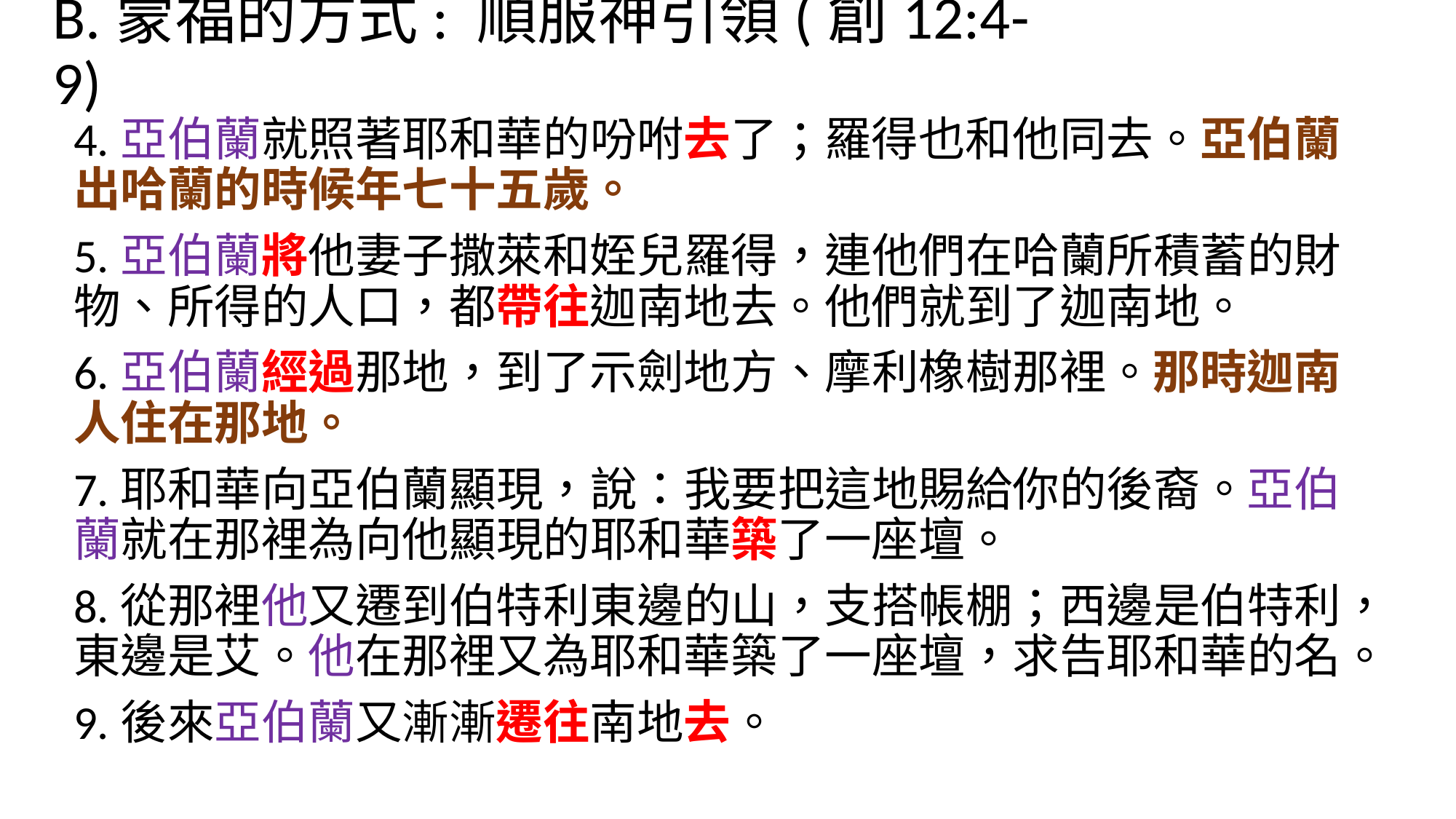

# B.蒙福的方式: 順服神引領(創12:4-9)
4.亞伯蘭就照著耶和華的吩咐去了；羅得也和他同去。亞伯蘭出哈蘭的時候年七十五歲。
5.亞伯蘭將他妻子撒萊和姪兒羅得，連他們在哈蘭所積蓄的財物、所得的人口，都帶往迦南地去。他們就到了迦南地。
6.亞伯蘭經過那地，到了示劍地方、摩利橡樹那裡。那時迦南人住在那地。
7.耶和華向亞伯蘭顯現，說：我要把這地賜給你的後裔。亞伯蘭就在那裡為向他顯現的耶和華築了一座壇。
8.從那裡他又遷到伯特利東邊的山，支搭帳棚；西邊是伯特利，東邊是艾。他在那裡又為耶和華築了一座壇，求告耶和華的名。
9.後來亞伯蘭又漸漸遷往南地去。